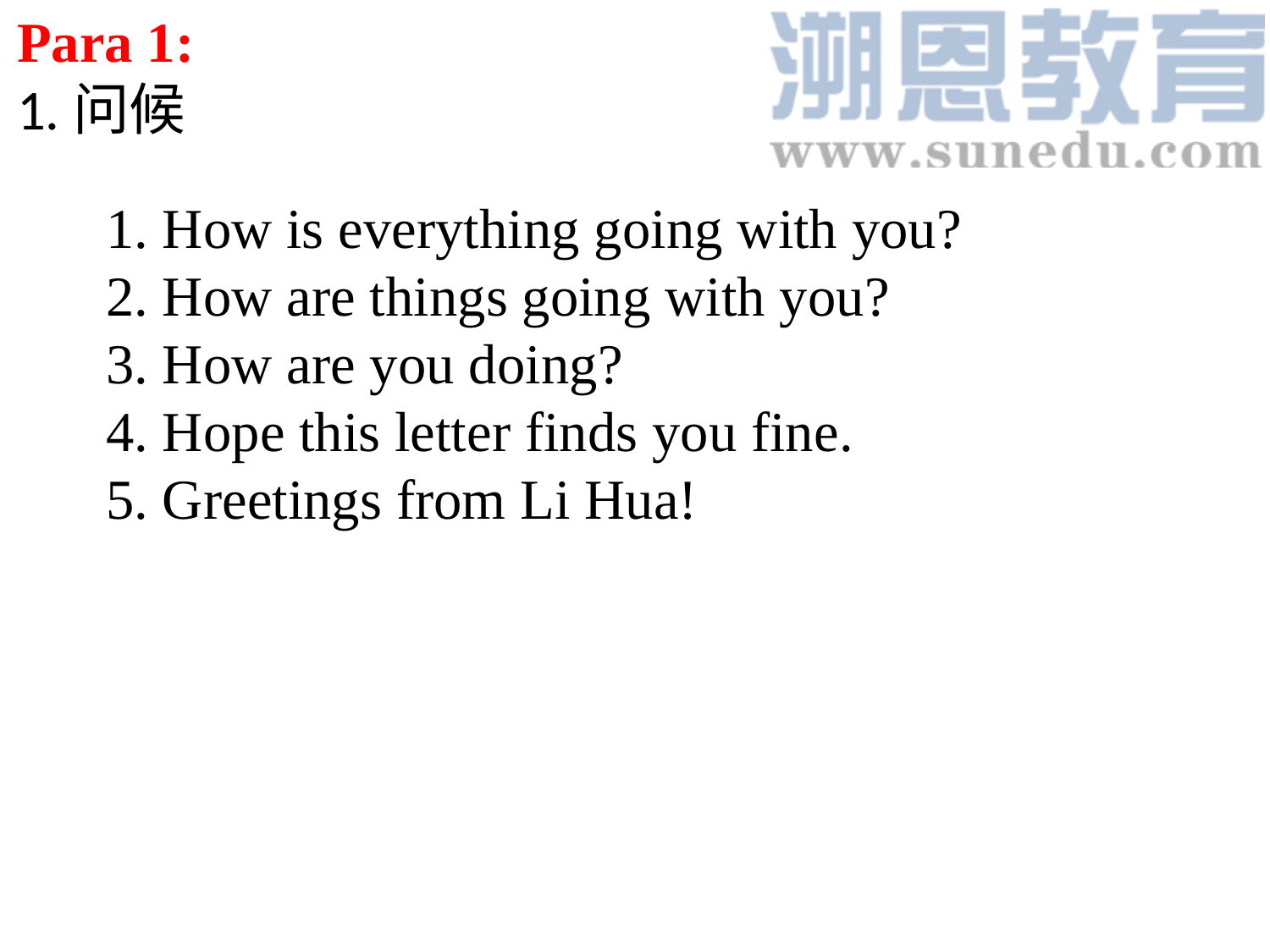

Para 1:
1.问候

1. How is everything going with you?
2. How are things going with you?
3. How are you doing?
4. Hope this letter finds you fine.
5. Greetings from Li Hua!